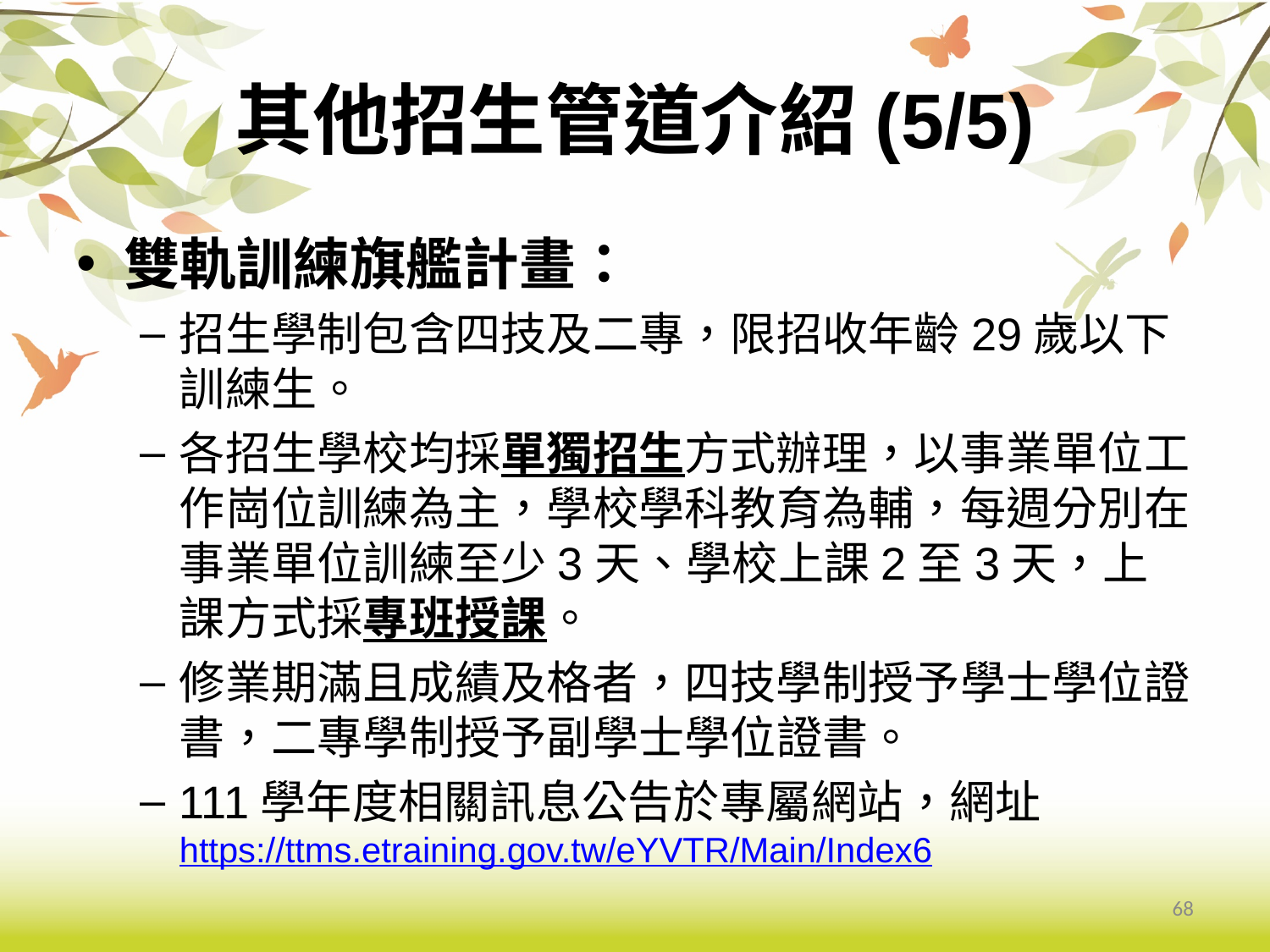

# 其他招生管道介紹(5/5)
雙軌訓練旗艦計畫：
招生學制包含四技及二專，限招收年齡29歲以下訓練生。
各招生學校均採單獨招生方式辦理，以事業單位工作崗位訓練為主，學校學科教育為輔，每週分別在事業單位訓練至少3天、學校上課2至3天，上課方式採專班授課。
修業期滿且成績及格者，四技學制授予學士學位證書，二專學制授予副學士學位證書。
111學年度相關訊息公告於專屬網站，網址
https://ttms.etraining.gov.tw/eYVTR/Main/Index6

68